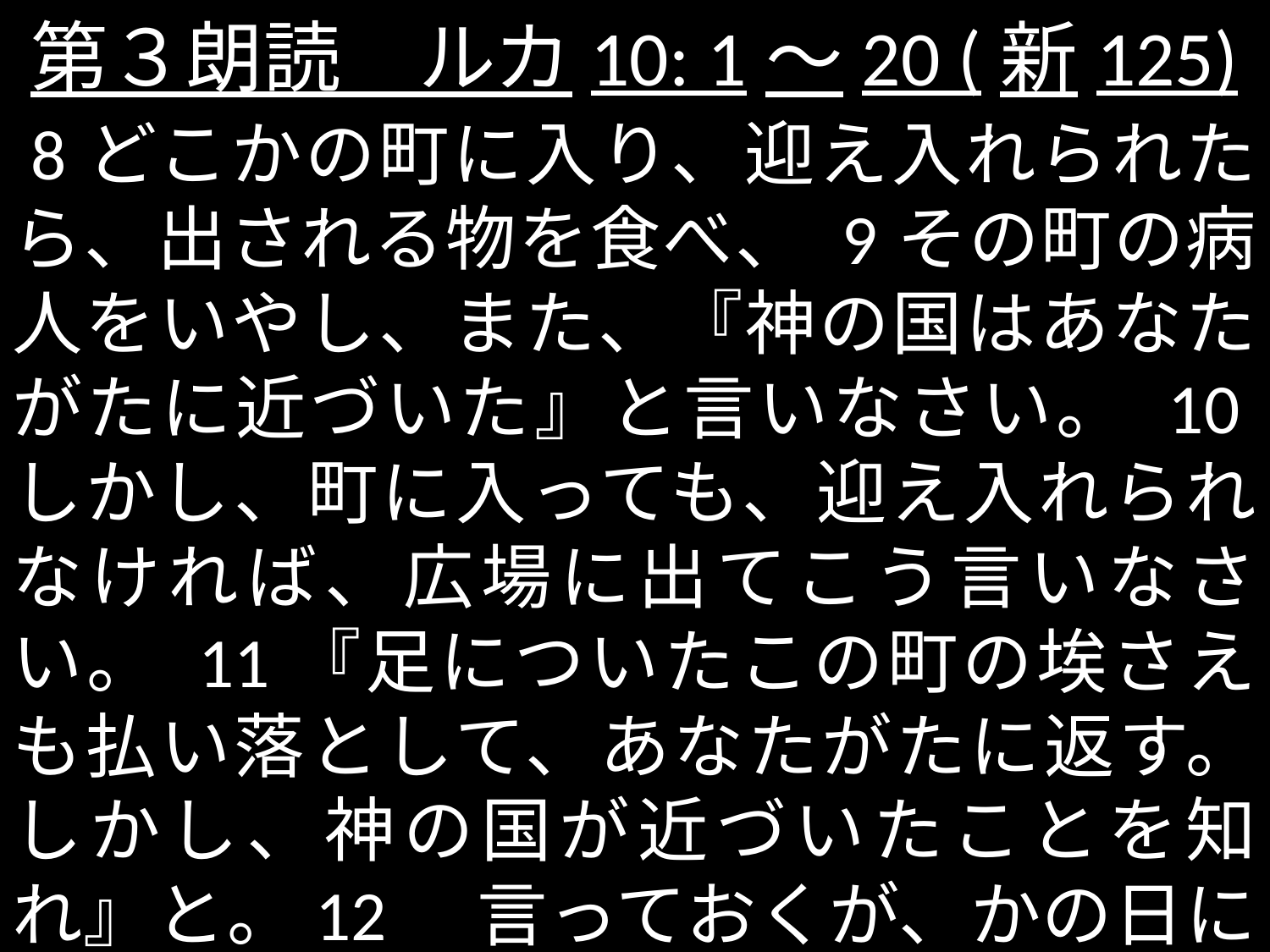

# 第３朗読　ルカ10: 1～20 (新125)
 8どこかの町に入り、迎え入れられたら、出される物を食べ、 9その町の病人をいやし、また、『神の国はあなたがたに近づいた』と言いなさい。 10しかし、町に入っても、迎え入れられなければ、広場に出てこう言いなさい。 11『足についたこの町の埃さえも払い落として、あなたがたに返す。しかし、神の国が近づいたことを知れ』と。12　言っておくが、かの日には、その町よりまだソドムのほうが軽い罰で済む。